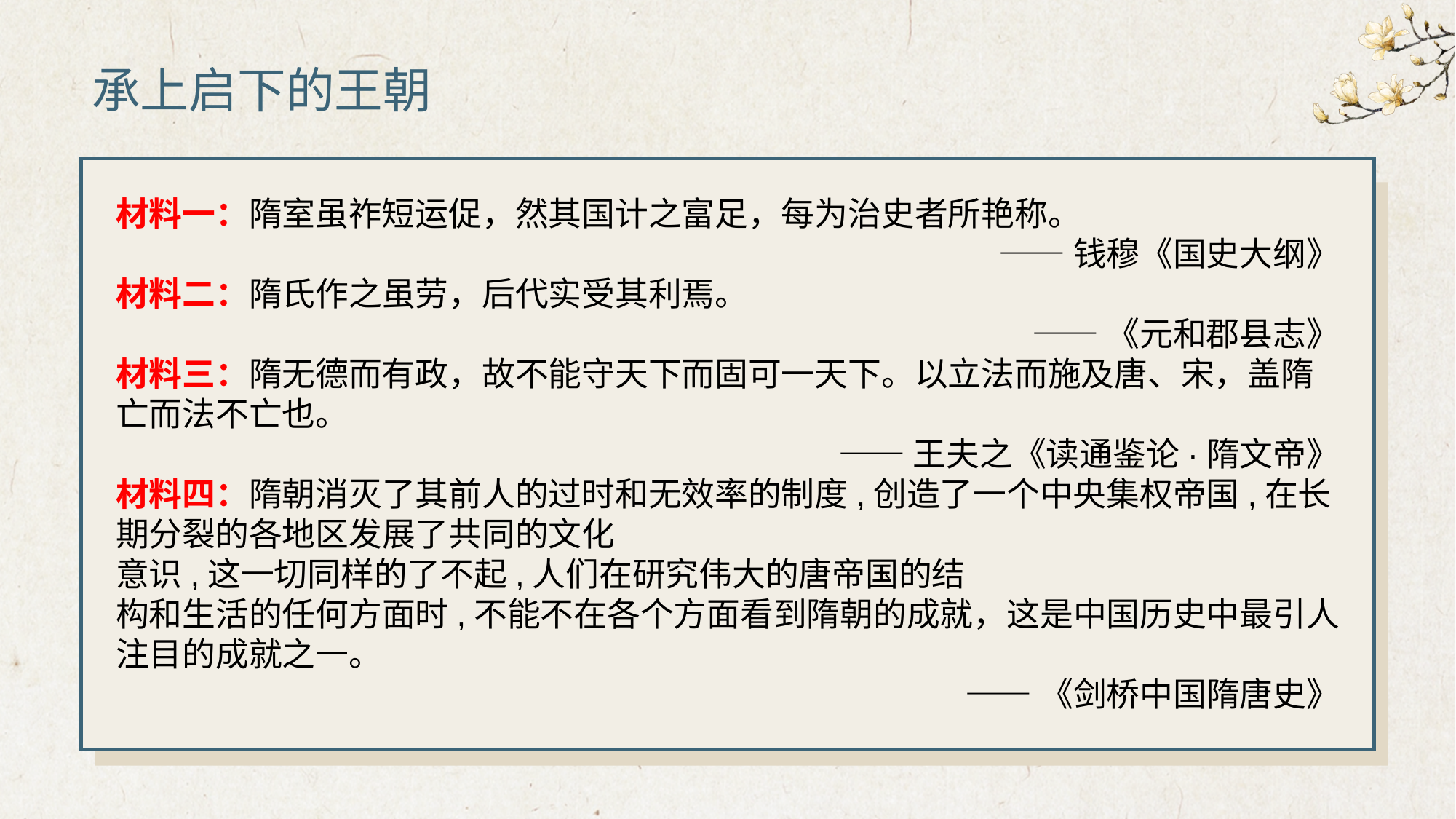

承上启下的王朝

材料一：隋室虽祚短运促，然其国计之富足，每为治史者所艳称。
——钱穆《国史大纲》
材料二：隋氏作之虽劳，后代实受其利焉。
——《元和郡县志》
材料三：隋无德而有政，故不能守天下而固可一天下。以立法而施及唐、宋，盖隋亡而法不亡也。
——王夫之《读通鉴论·隋文帝》
材料四：隋朝消灭了其前人的过时和无效率的制度,创造了一个中央集权帝国,在长期分裂的各地区发展了共同的文化
意识,这一切同样的了不起,人们在研究伟大的唐帝国的结
构和生活的任何方面时,不能不在各个方面看到隋朝的成就，这是中国历史中最引人注目的成就之一。
——《剑桥中国隋唐史》